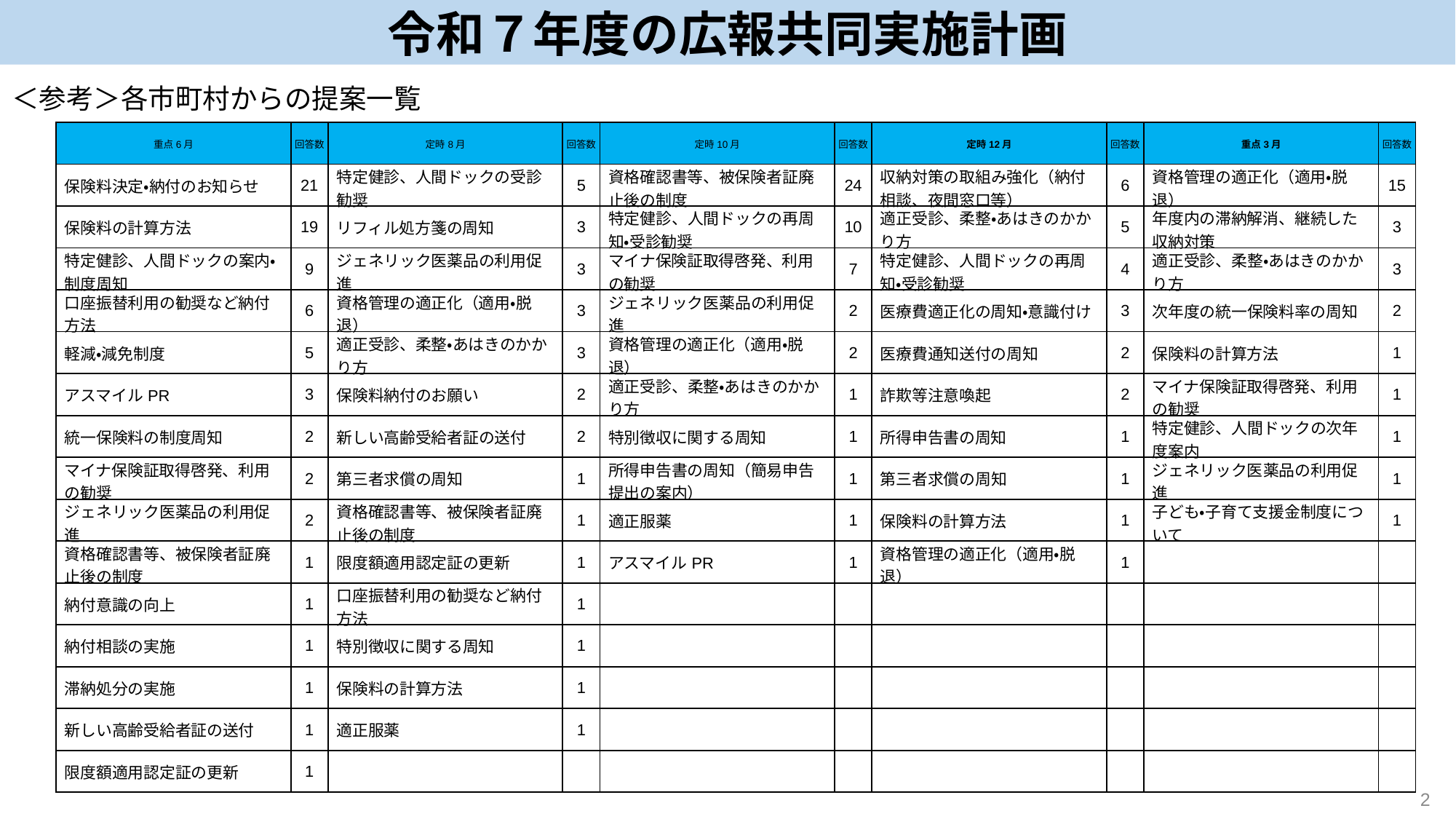

# 令和７年度の広報共同実施計画
＜参考＞各市町村からの提案一覧
| 重点6月 | 回答数 | 定時8月 | 回答数 | 定時10月 | 回答数 | 定時12月 | 回答数 | 重点3月 | 回答数 |
| --- | --- | --- | --- | --- | --- | --- | --- | --- | --- |
| 保険料決定・納付のお知らせ | 21 | 特定健診、人間ドックの受診勧奨 | 5 | 資格確認書等、被保険者証廃止後の制度 | 24 | 収納対策の取組み強化（納付相談、夜間窓口等） | 6 | 資格管理の適正化（適用・脱退） | 15 |
| 保険料の計算方法 | 19 | リフィル処方箋の周知 | 3 | 特定健診、人間ドックの再周知・受診勧奨 | 10 | 適正受診、柔整・あはきのかかり方 | 5 | 年度内の滞納解消、継続した収納対策 | 3 |
| 特定健診、人間ドックの案内・制度周知 | 9 | ジェネリック医薬品の利用促進 | 3 | マイナ保険証取得啓発、利用の勧奨 | 7 | 特定健診、人間ドックの再周知・受診勧奨 | 4 | 適正受診、柔整・あはきのかかり方 | 3 |
| 口座振替利用の勧奨など納付方法 | 6 | 資格管理の適正化（適用・脱退） | 3 | ジェネリック医薬品の利用促進 | 2 | 医療費適正化の周知・意識付け | 3 | 次年度の統一保険料率の周知 | 2 |
| 軽減・減免制度 | 5 | 適正受診、柔整・あはきのかかり方 | 3 | 資格管理の適正化（適用・脱退） | 2 | 医療費通知送付の周知 | 2 | 保険料の計算方法 | 1 |
| アスマイルPR | 3 | 保険料納付のお願い | 2 | 適正受診、柔整・あはきのかかり方 | 1 | 詐欺等注意喚起 | 2 | マイナ保険証取得啓発、利用の勧奨 | 1 |
| 統一保険料の制度周知 | 2 | 新しい高齢受給者証の送付 | 2 | 特別徴収に関する周知 | 1 | 所得申告書の周知 | 1 | 特定健診、人間ドックの次年度案内 | 1 |
| マイナ保険証取得啓発、利用の勧奨 | 2 | 第三者求償の周知 | 1 | 所得申告書の周知（簡易申告提出の案内） | 1 | 第三者求償の周知 | 1 | ジェネリック医薬品の利用促進 | 1 |
| ジェネリック医薬品の利用促進 | 2 | 資格確認書等、被保険者証廃止後の制度 | 1 | 適正服薬 | 1 | 保険料の計算方法 | 1 | 子ども・子育て支援金制度について | 1 |
| 資格確認書等、被保険者証廃止後の制度 | 1 | 限度額適用認定証の更新 | 1 | アスマイルPR | 1 | 資格管理の適正化（適用・脱退） | 1 |  |  |
| 納付意識の向上 | 1 | 口座振替利用の勧奨など納付方法 | 1 |  |  |  |  |  |  |
| 納付相談の実施 | 1 | 特別徴収に関する周知 | 1 |  |  |  |  |  |  |
| 滞納処分の実施 | 1 | 保険料の計算方法 | 1 |  |  |  |  |  |  |
| 新しい高齢受給者証の送付 | 1 | 適正服薬 | 1 |  |  |  |  |  |  |
| 限度額適用認定証の更新 | 1 |  |  |  |  |  |  |  |  |
2